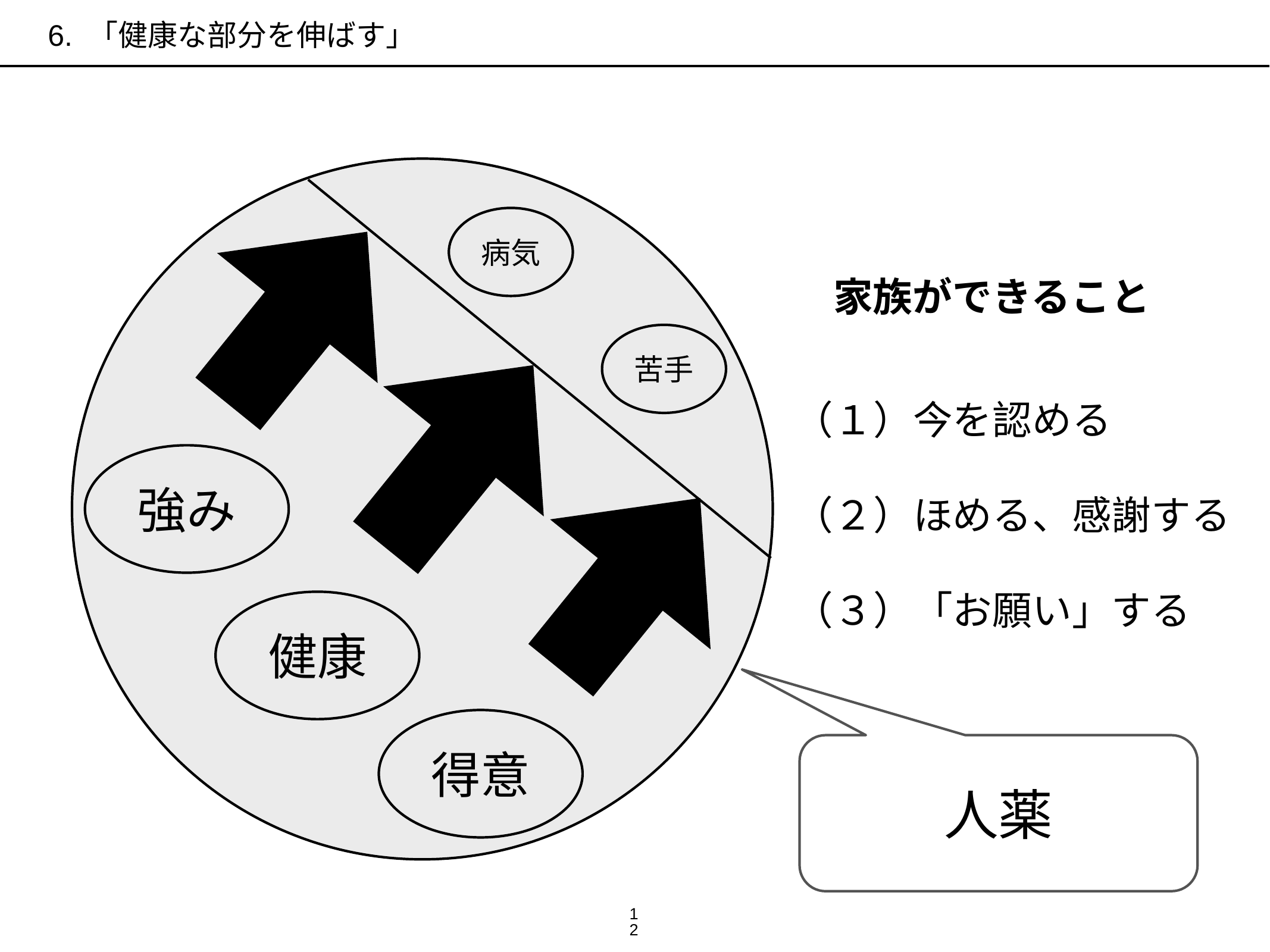

6. 「健康な部分を伸ばす」

病気
家族ができること

苦手

（１）今を認める

（２）ほめる、感謝する

（３）「お願い」する

強み

健康

人薬
得意
12